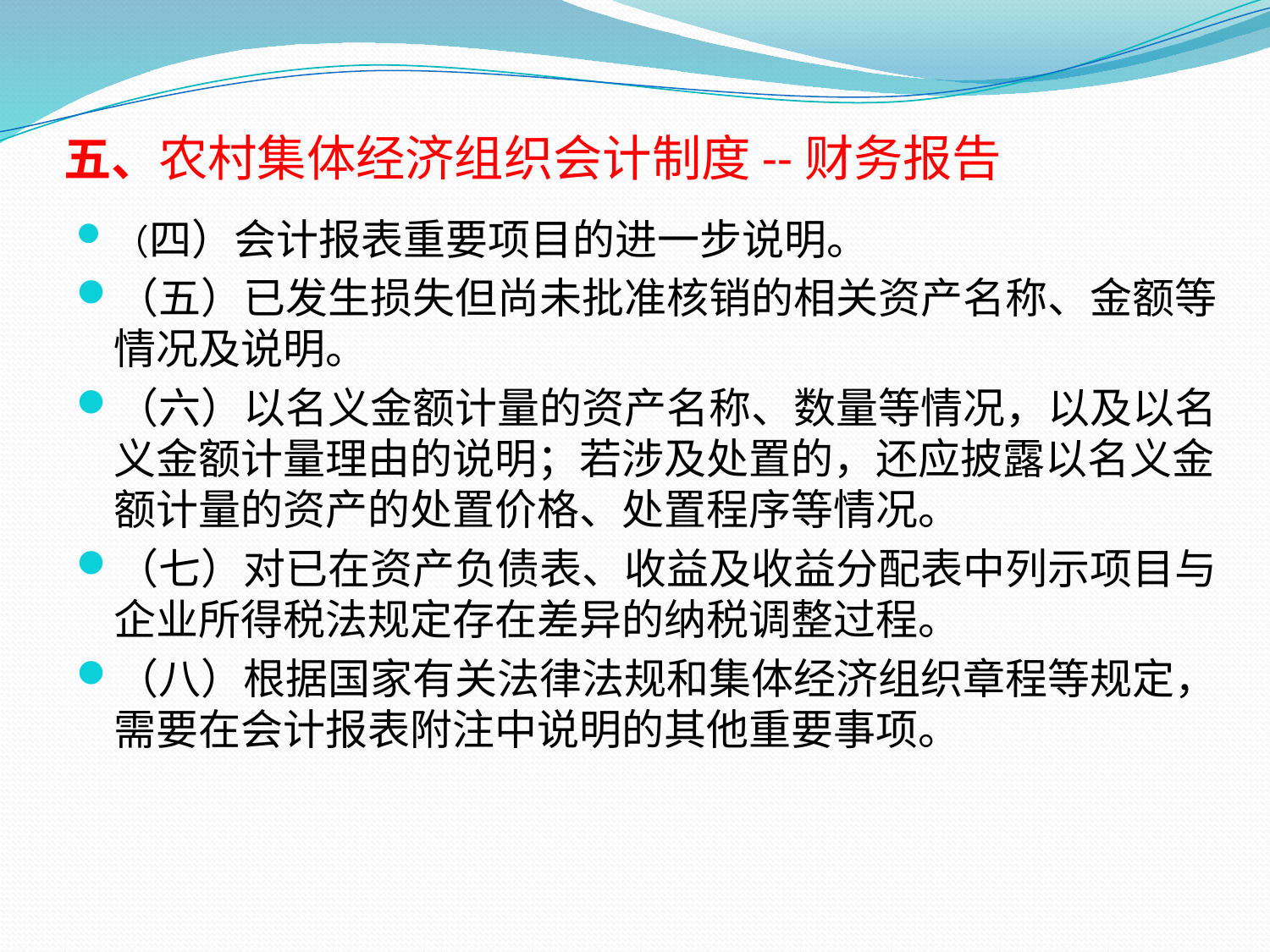

# 五、农村集体经济组织会计制度--财务报告
（四）会计报表重要项目的进一步说明。
（五）已发生损失但尚未批准核销的相关资产名称、金额等情况及说明。
（六）以名义金额计量的资产名称、数量等情况，以及以名义金额计量理由的说明；若涉及处置的，还应披露以名义金额计量的资产的处置价格、处置程序等情况。
（七）对已在资产负债表、收益及收益分配表中列示项目与企业所得税法规定存在差异的纳税调整过程。
（八）根据国家有关法律法规和集体经济组织章程等规定，需要在会计报表附注中说明的其他重要事项。